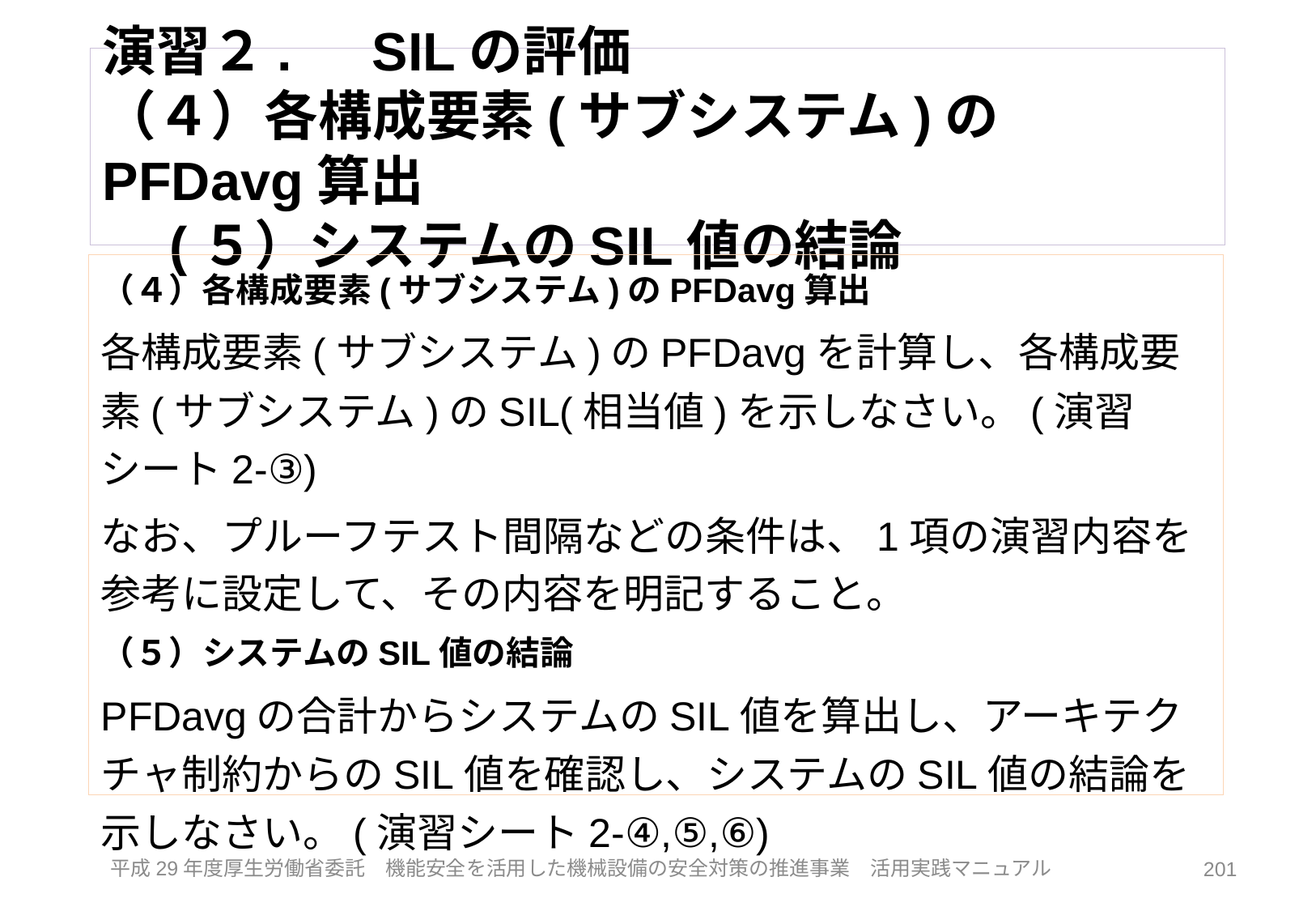

# 演習２.　SILの評価 （４）各構成要素(サブシステム)のPFDavg算出 　(５）システムのSIL値の結論
（４）各構成要素(サブシステム)のPFDavg算出
各構成要素(サブシステム)のPFDavgを計算し、各構成要素(サブシステム)のSIL(相当値)を示しなさい。(演習シート2-③)
なお、プルーフテスト間隔などの条件は、1項の演習内容を参考に設定して、その内容を明記すること。
（５）システムのSIL値の結論
PFDavgの合計からシステムのSIL値を算出し、アーキテクチャ制約からのSIL値を確認し、システムのSIL値の結論を示しなさい。(演習シート2-④,⑤,⑥)

201
平成29年度厚生労働省委託　機能安全を活用した機械設備の安全対策の推進事業　活用実践マニュアル